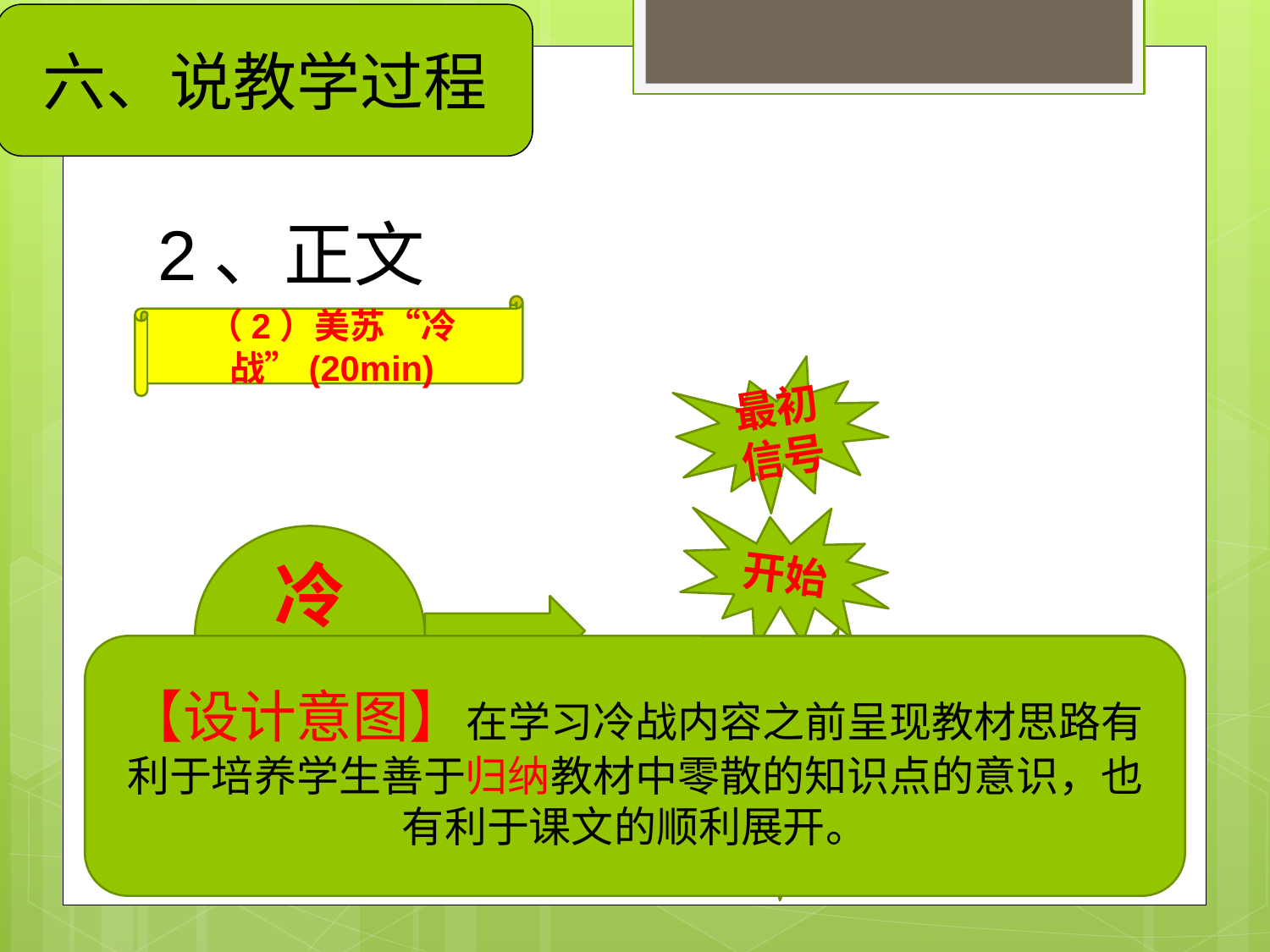

六、说教学过程
# 2、正文
（2）美苏“冷战”(20min)
最初信号

开始
冷战

扩散
【设计意图】在学习冷战内容之前呈现教材思路有利于培养学生善于归纳教材中零散的知识点的意识，也有利于课文的顺利展开。
升级